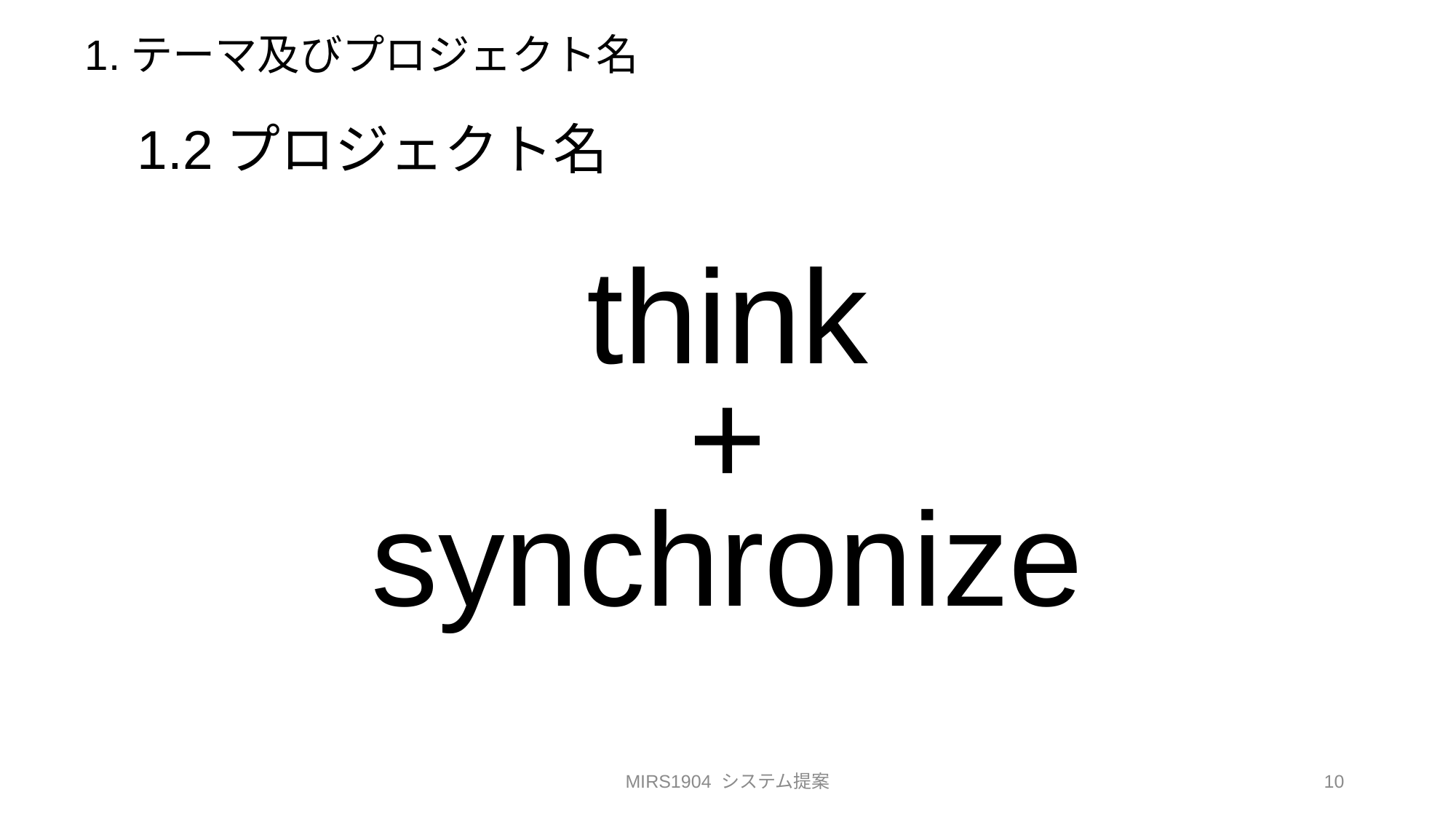

# 1.テーマ及びプロジェクト名
1.2プロジェクト名
think
+
synchronize
MIRS1904 システム提案
10